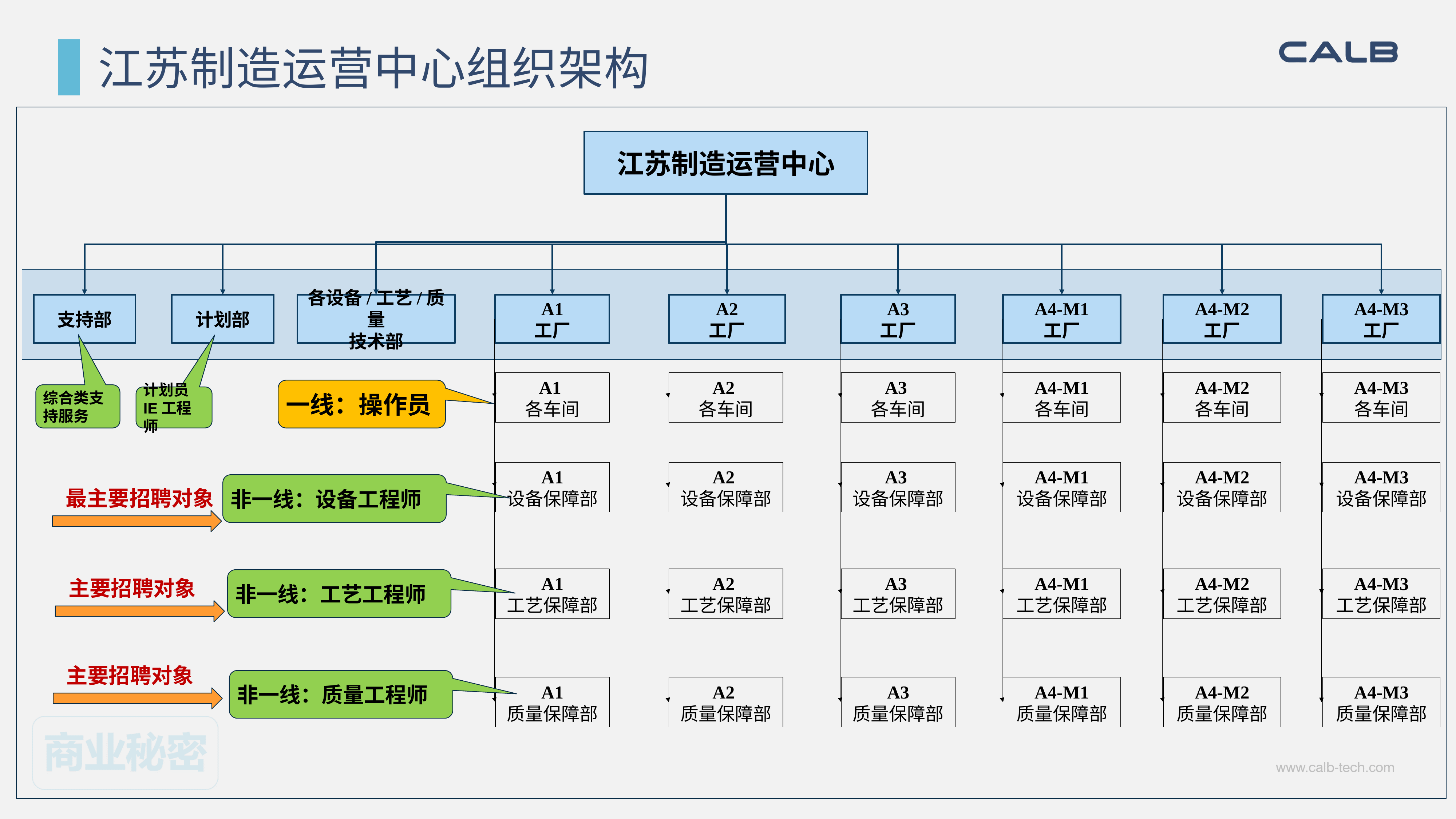

江苏制造运营中心组织架构

江苏制造运营中心

A4-M2
工厂
支持部
计划部
各设备/工艺/质量
技术部
A1
工厂
A2
工厂
A3
工厂
A4-M1
工厂
A4-M3
工厂
A4-M2
各车间
A1
各车间
A2
各车间
A3
各车间
A4-M1
各车间
A4-M3
各车间
一线：操作员
综合类支持服务
计划员
IE工程师
A4-M2
设备保障部
A1
设备保障部
A2
设备保障部
A3
设备保障部
A4-M1
设备保障部
A4-M3
设备保障部
最主要招聘对象
非一线：设备工程师

主要招聘对象
A4-M2
工艺保障部
A1
工艺保障部
A2
工艺保障部
A3
工艺保障部
A4-M1
工艺保障部
A4-M3
工艺保障部
非一线：工艺工程师

主要招聘对象
非一线：质量工程师
A4-M2
质量保障部
A1
质量保障部
A2
质量保障部
A3
质量保障部
A4-M1
质量保障部
A4-M3
质量保障部